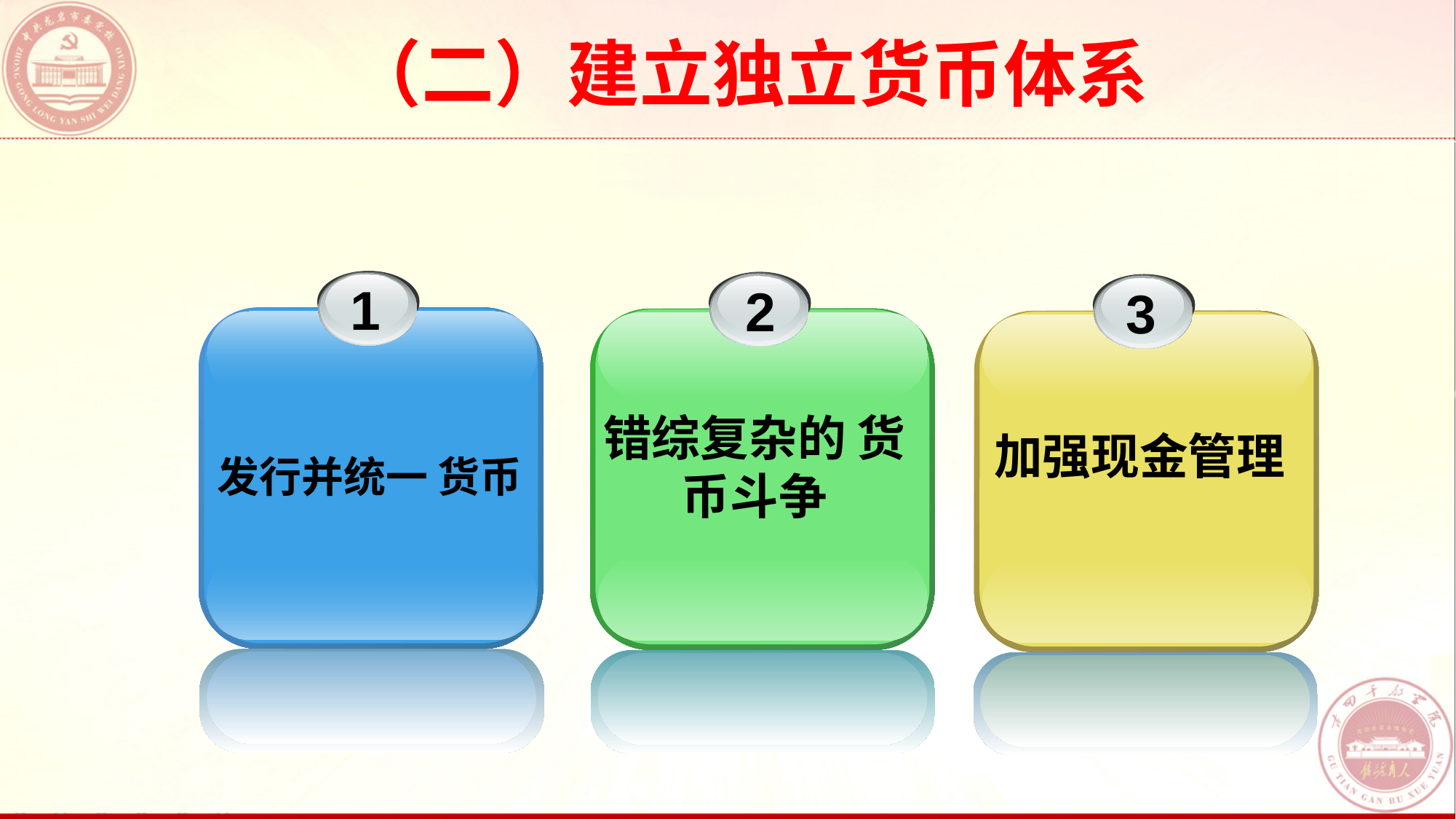

（二）建立独立货币体系
1

发行并统一 货币

2

错综复杂的 货币斗争

3

加强现金管理